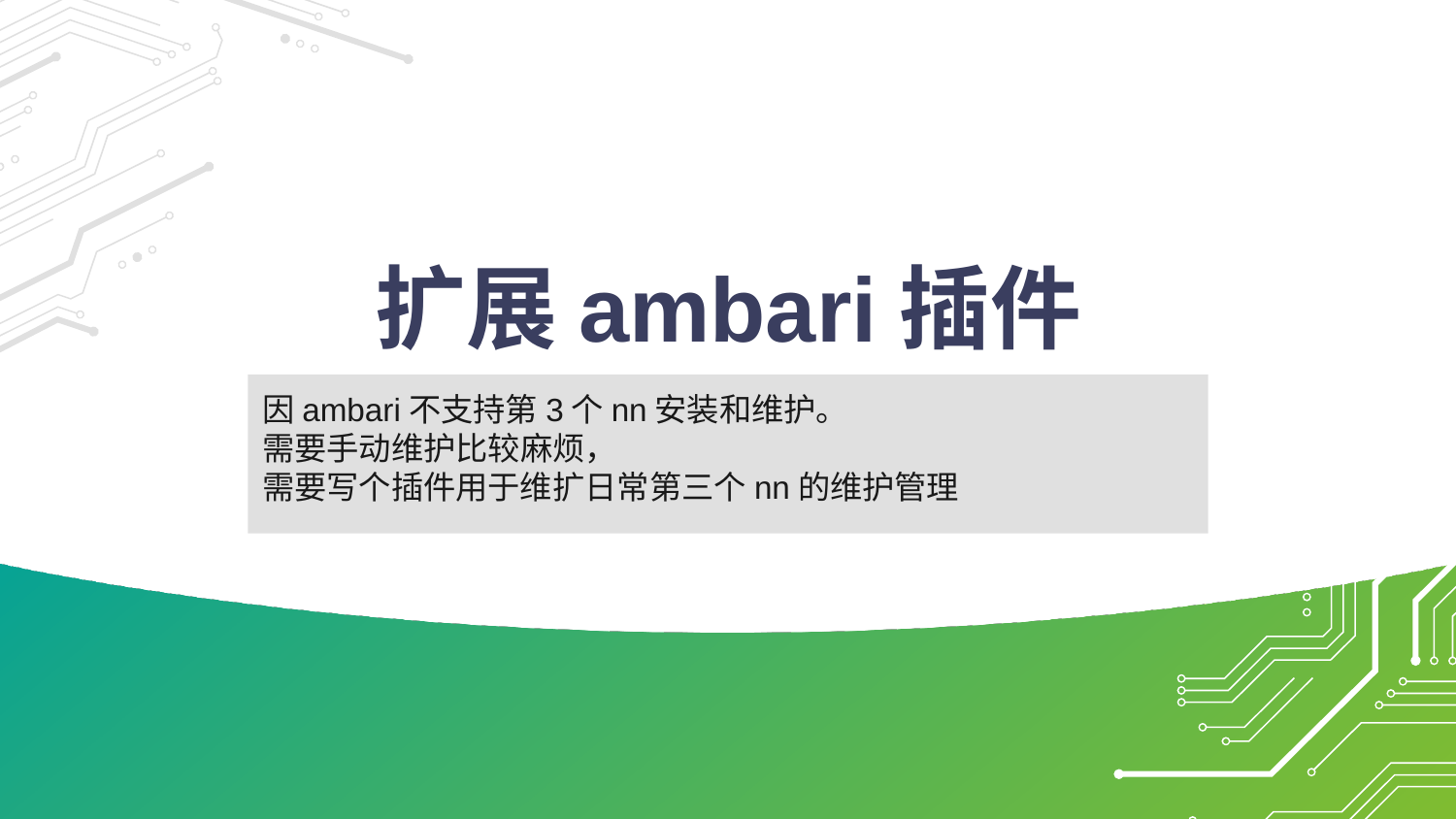

# 扩展ambari插件
因ambari不支持第3个nn安装和维护。
需要手动维护比较麻烦，
需要写个插件用于维扩日常第三个nn的维护管理